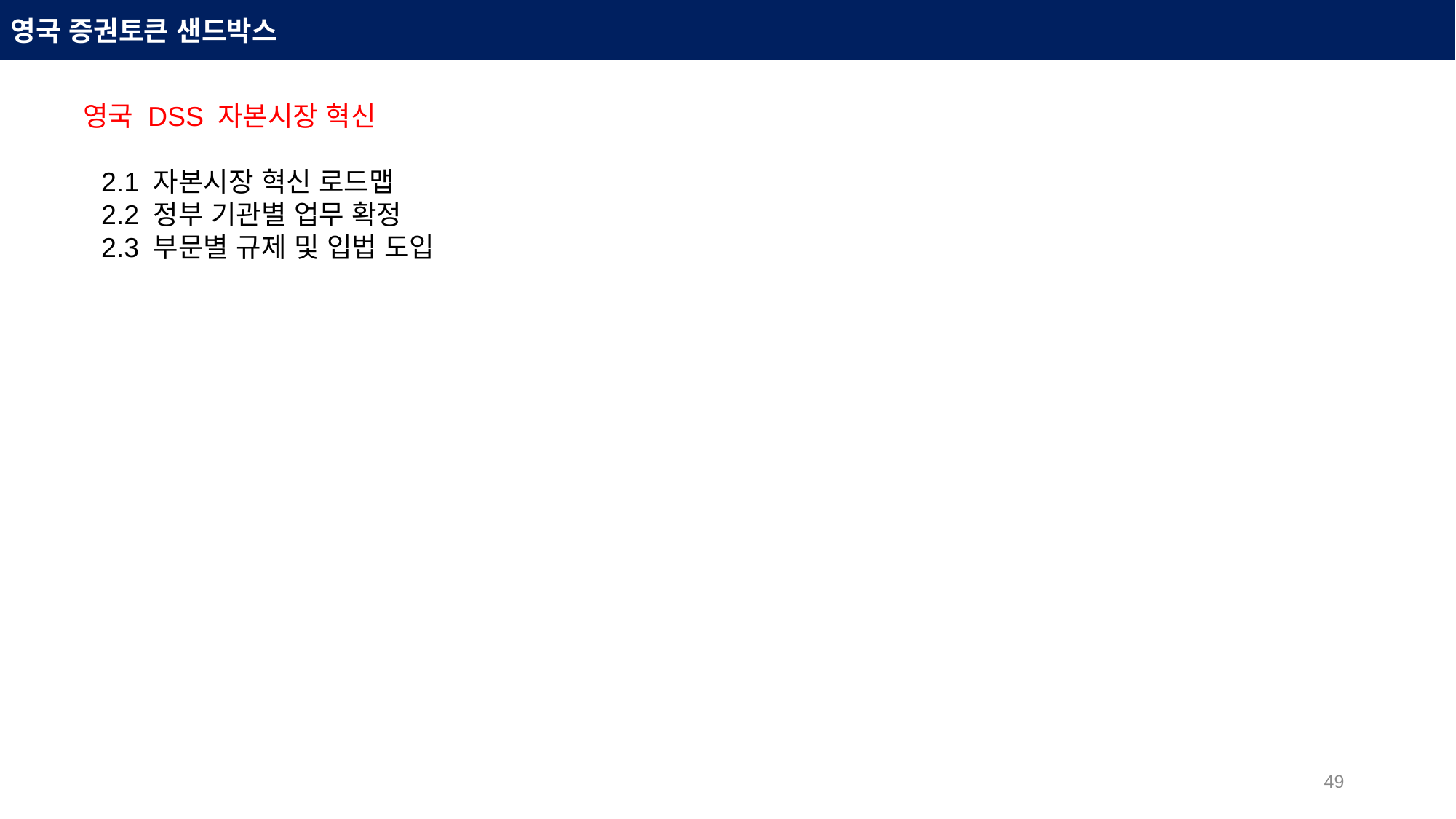

영국 증권토큰 샌드박스
 영국 DSS 자본시장 혁신

    2.1 자본시장 혁신 로드맵
    2.2 정부 기관별 업무 확정
    2.3 부문별 규제 및 입법 도입

49